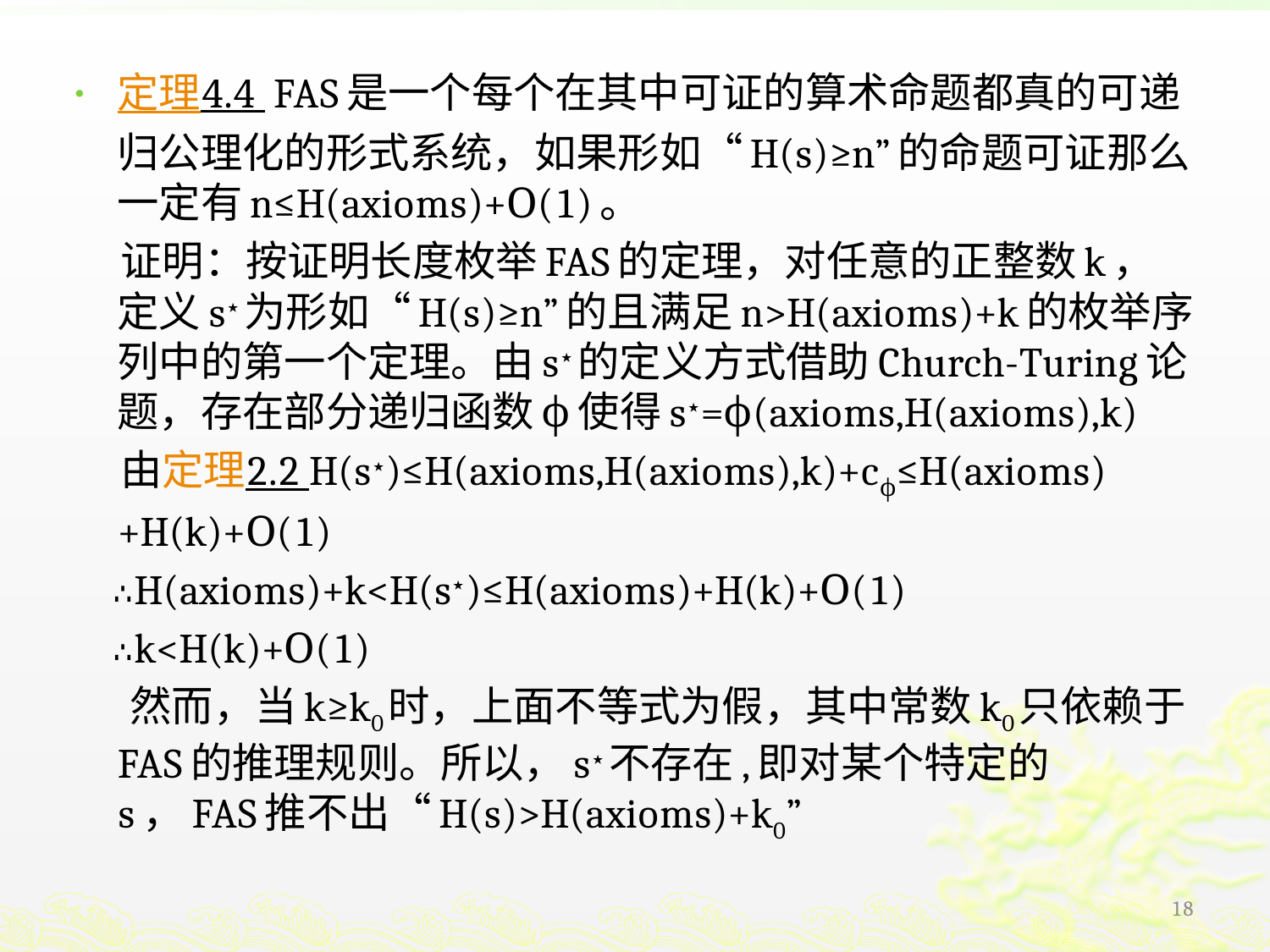

定理4.4  FAS是一个每个在其中可证的算术命题都真的可递归公理化的形式系统，如果形如“H(s)≥n”的命题可证那么一定有n≤H(axioms)+Ο(1)。
    证明：按证明长度枚举FAS的定理，对任意的正整数k，定义s⋆为形如“H(s)≥n”的且满足n>H(axioms)+k的枚举序列中的第一个定理。由s⋆的定义方式借助Church-Turing论题，存在部分递归函数ϕ使得s⋆=ϕ(axioms,H(axioms),k)
    由定理2.2 H(s⋆)≤H(axioms,H(axioms),k)+cϕ≤H(axioms)+H(k)+Ο(1)
    ∴H(axioms)+k<H(s⋆)≤H(axioms)+H(k)+Ο(1)
    ∴k<H(k)+Ο(1)
     然而，当k≥k0时，上面不等式为假，其中常数k0只依赖于FAS的推理规则。所以，s⋆不存在,即对某个特定的s，FAS推不出“H(s)>H(axioms)+k0”
18